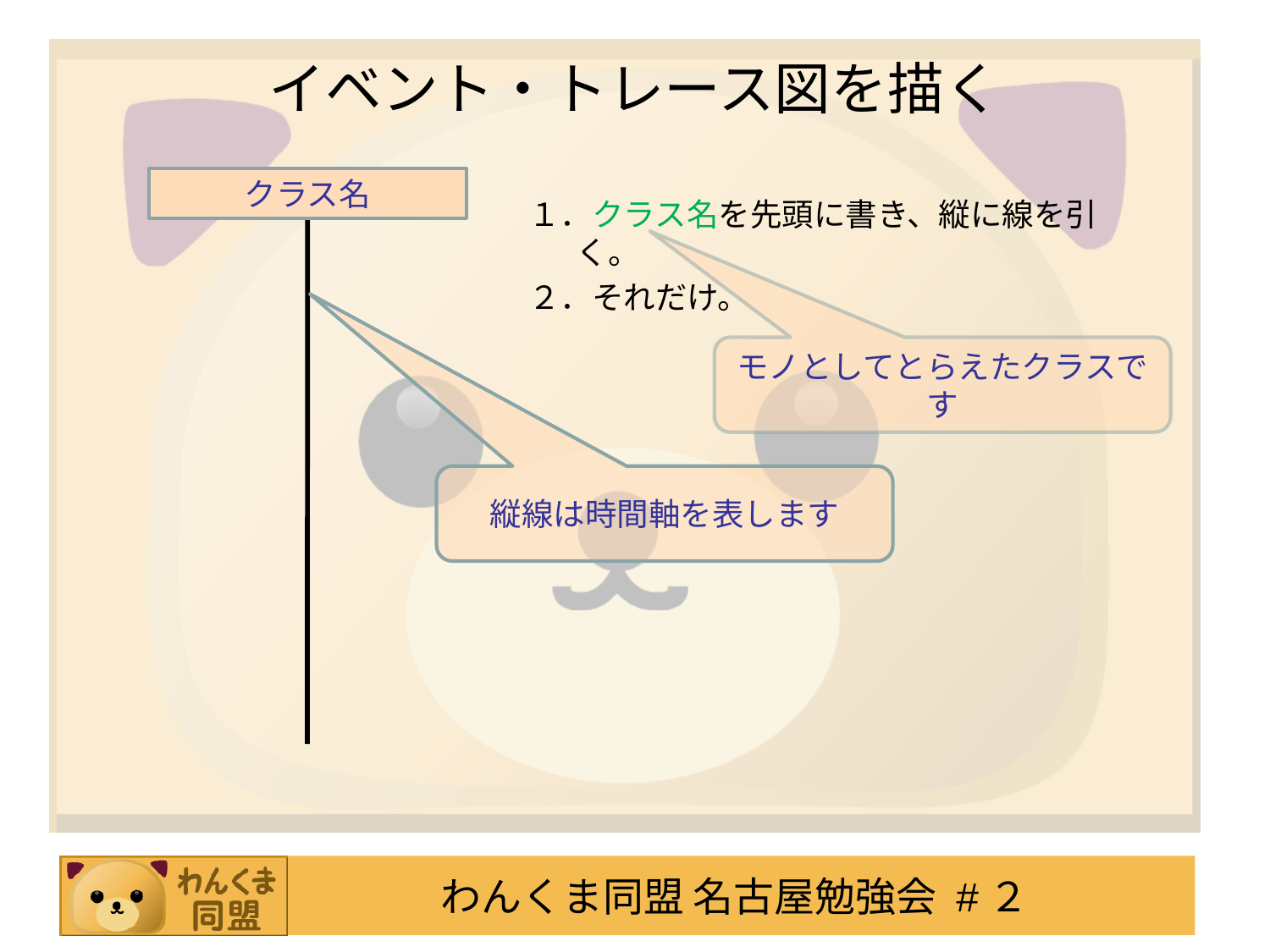

# イベント・トレース図を描く
クラス名
１．クラス名を先頭に書き、縦に線を引く。
２．それだけ。
モノとしてとらえたクラスです
縦線は時間軸を表します